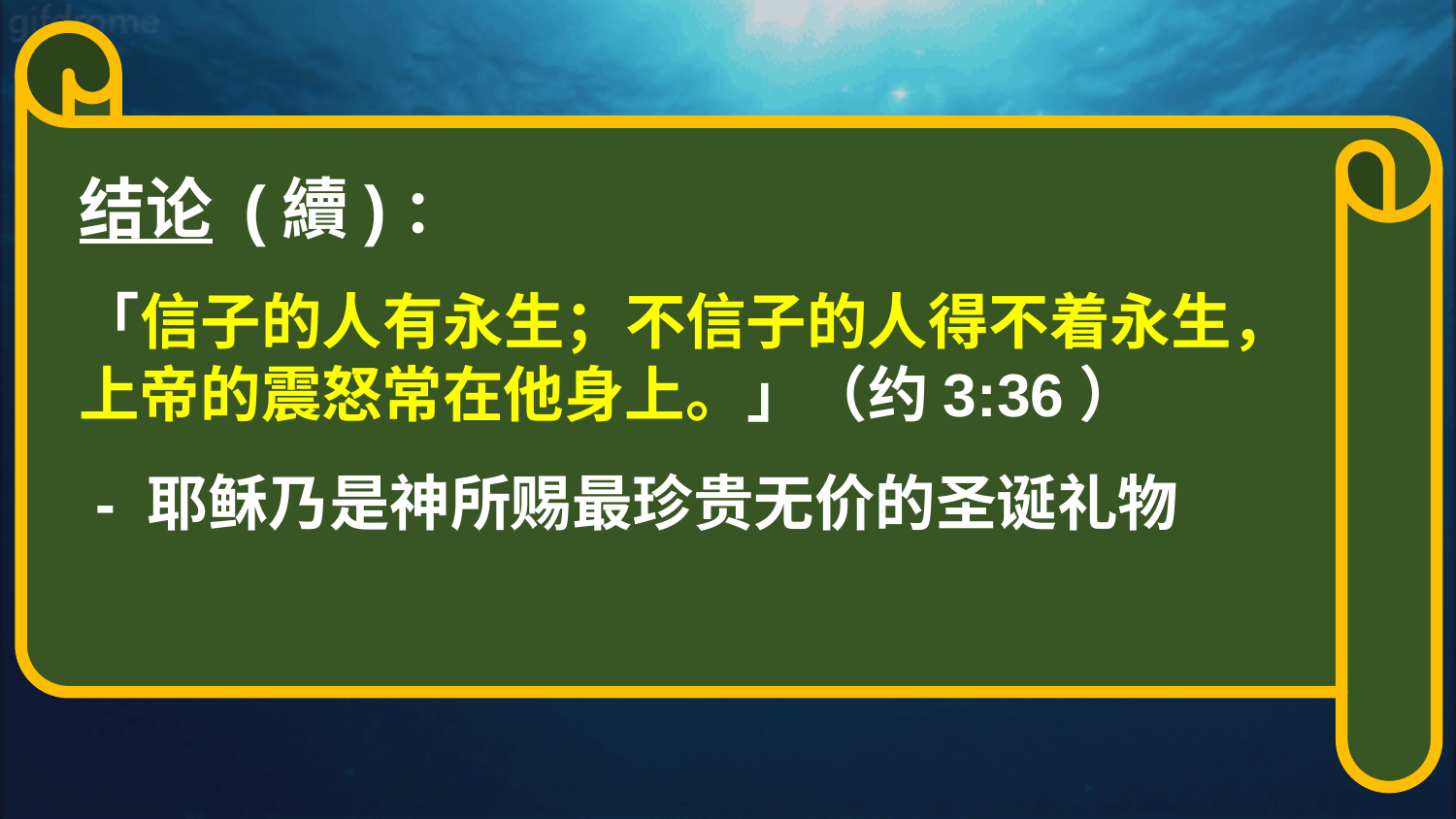

结论 (續)：
「信子的人有永生；不信子的人得不着永生，上帝的震怒常在他身上。」（约3:36）
 - 耶稣乃是神所赐最珍贵无价的圣诞礼物